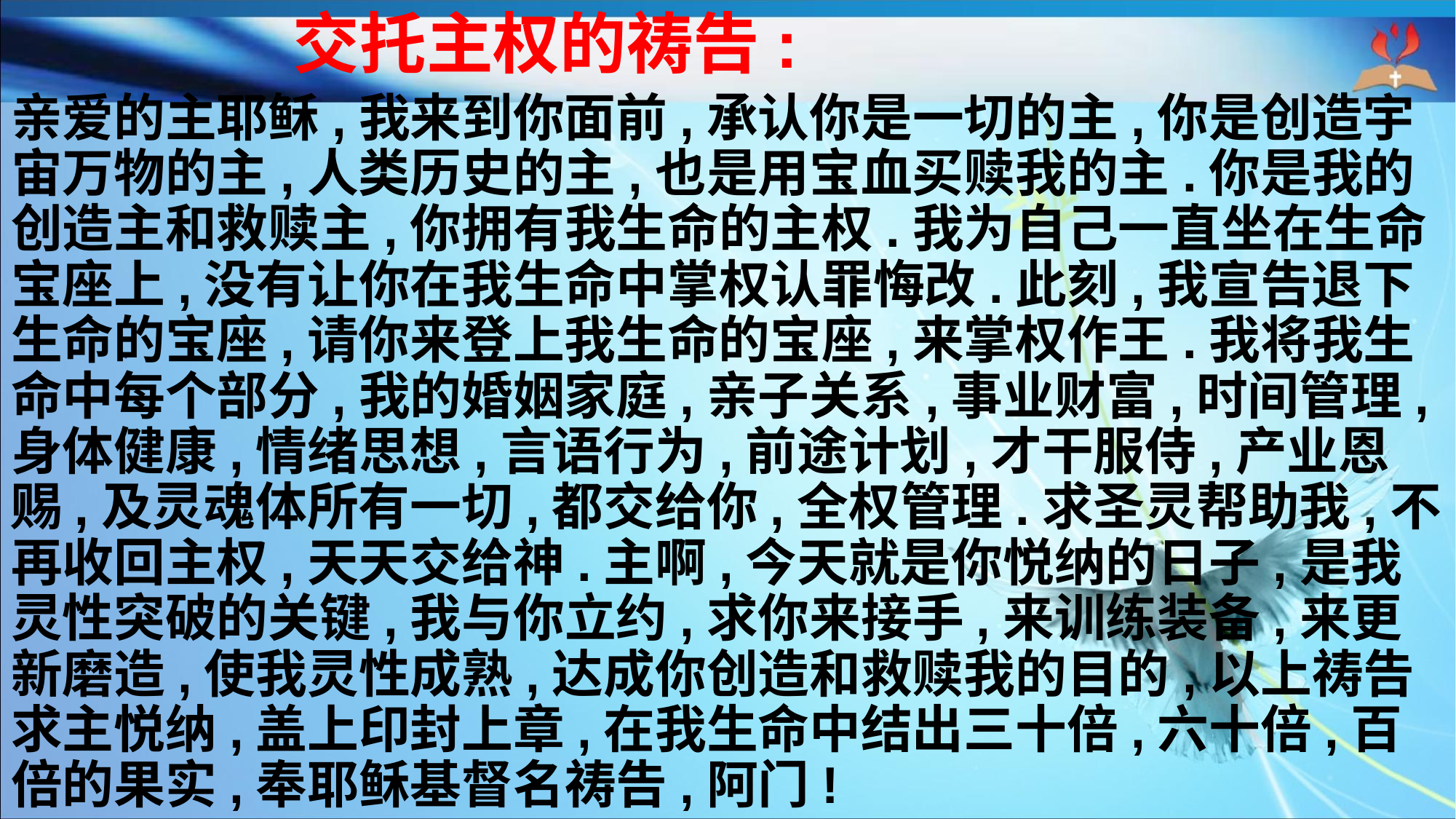

# 交托主权的祷告:
亲爱的主耶稣,我来到你面前,承认你是一切的主,你是创造宇宙万物的主,人类历史的主,也是用宝血买赎我的主.你是我的创造主和救赎主,你拥有我生命的主权.我为自己一直坐在生命宝座上,没有让你在我生命中掌权认罪悔改.此刻,我宣告退下生命的宝座,请你来登上我生命的宝座,来掌权作王.我将我生命中每个部分,我的婚姻家庭,亲子关系,事业财富,时间管理,身体健康,情绪思想,言语行为,前途计划,才干服侍,产业恩赐,及灵魂体所有一切,都交给你,全权管理.求圣灵帮助我,不再收回主权,天天交给神.主啊,今天就是你悦纳的日子,是我灵性突破的关键,我与你立约,求你来接手,来训练装备,来更新磨造,使我灵性成熟,达成你创造和救赎我的目的,以上祷告求主悦纳,盖上印封上章,在我生命中结出三十倍,六十倍,百倍的果实,奉耶稣基督名祷告,阿门!